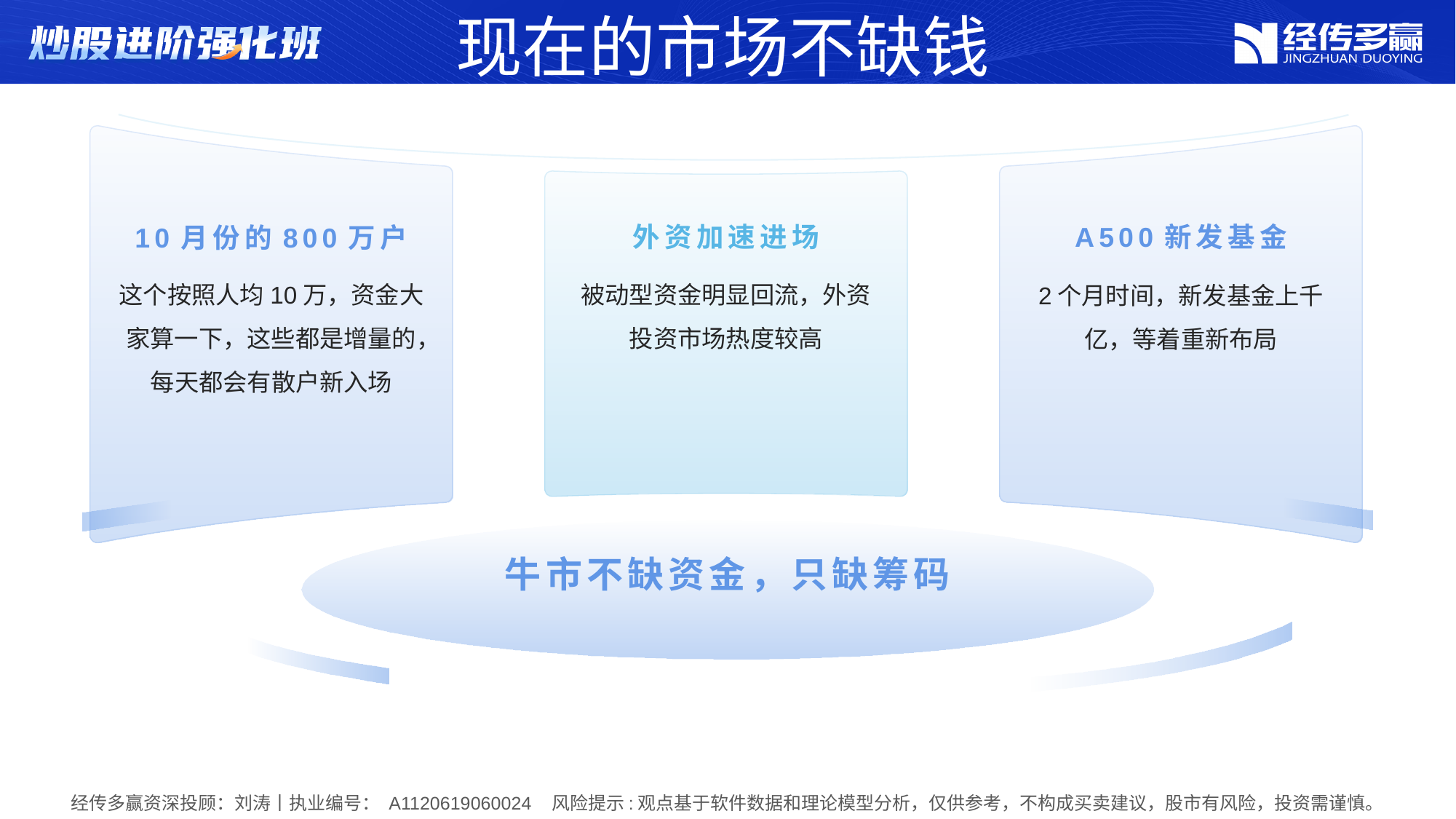

现在的市场不缺钱

外资加速进场
A500新发基金
10月份的800万户
被动型资金明显回流，外资投资市场热度较高
这个按照人均10万，资金大家算一下，这些都是增量的，每天都会有散户新入场
2个月时间，新发基金上千亿，等着重新布局

牛市不缺资金，只缺筹码